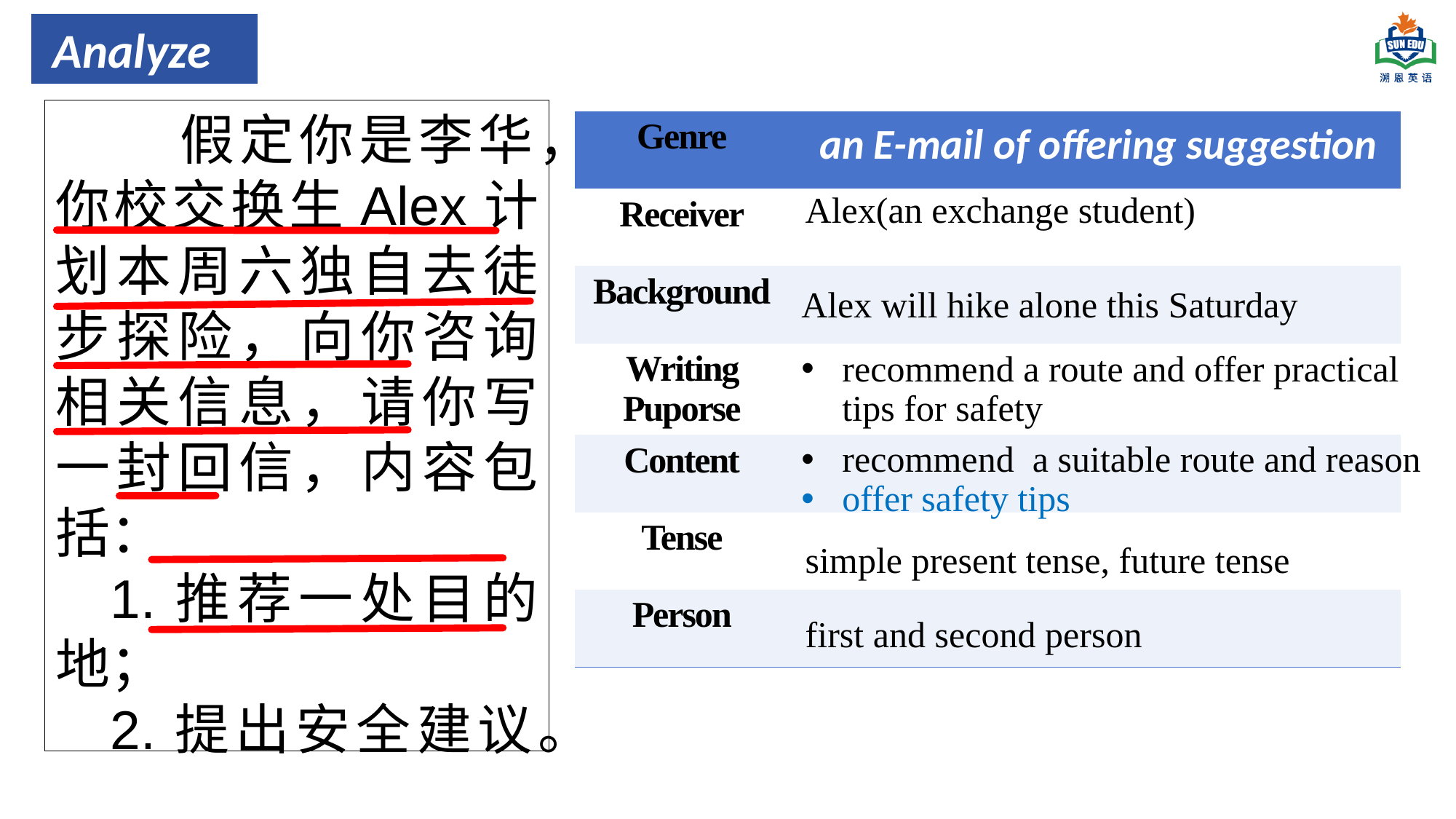

Analyze
   假定你是李华，你校交换生Alex计划本周六独自去徒步探险，向你咨询相关信息，请你写一封回信，内容包括：
1.推荐一处目的地；
2.提出安全建议。
| Genre |  |
| --- | --- |
| Receiver |  |
| Background |  |
| Writing Puporse |  |
| Content |  |
| Tense |  |
| Person |  |
an E-mail of offering suggestion
Alex(an exchange student)
Alex will hike alone this Saturday
recommend a route and offer practical tips for safety
recommend  a suitable route and reason
offer safety tips
simple present tense, future tense
first and second person